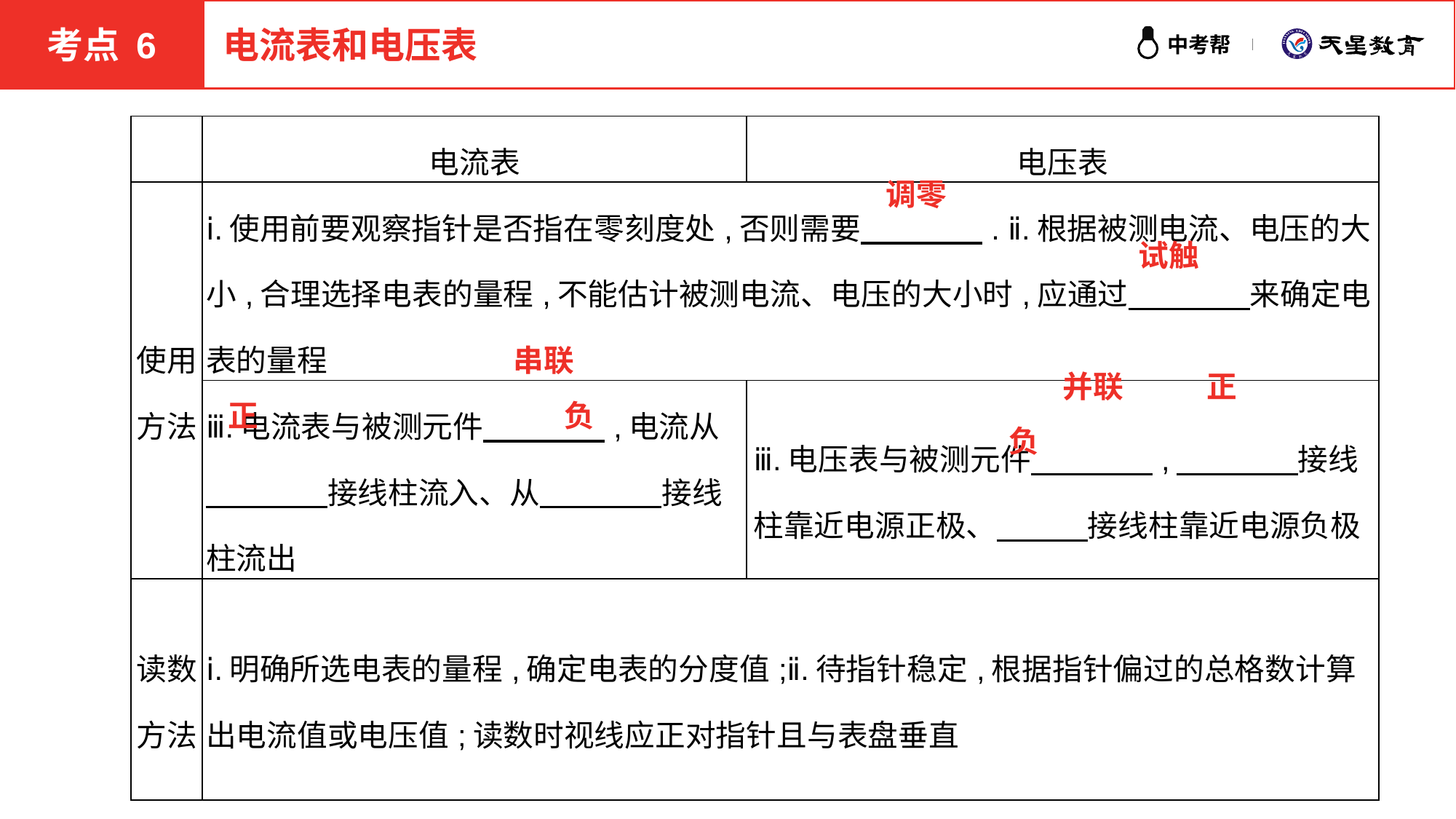

考点 6
电流表和电压表
|  | 电流表 | 电压表 |
| --- | --- | --- |
| 使用方法 | ⅰ.使用前要观察指针是否指在零刻度处,否则需要　　　　. ⅱ.根据被测电流、电压的大小,合理选择电表的量程,不能估计被测电流、电压的大小时,应通过　　　　来确定电表的量程 |  |
|  | ⅲ.电流表与被测元件　　　　,电流从 　　　　接线柱流入、从　　　　接线柱流出 | ⅲ.电压表与被测元件　　　　,　　　　接线柱靠近电源正极、　　　接线柱靠近电源负极 |
| 读数方法 | ⅰ.明确所选电表的量程,确定电表的分度值;ⅱ.待指针稳定,根据指针偏过的总格数计算出电流值或电压值;读数时视线应正对指针且与表盘垂直 |  |
调零
试触
串联
并联
正
正
负
负